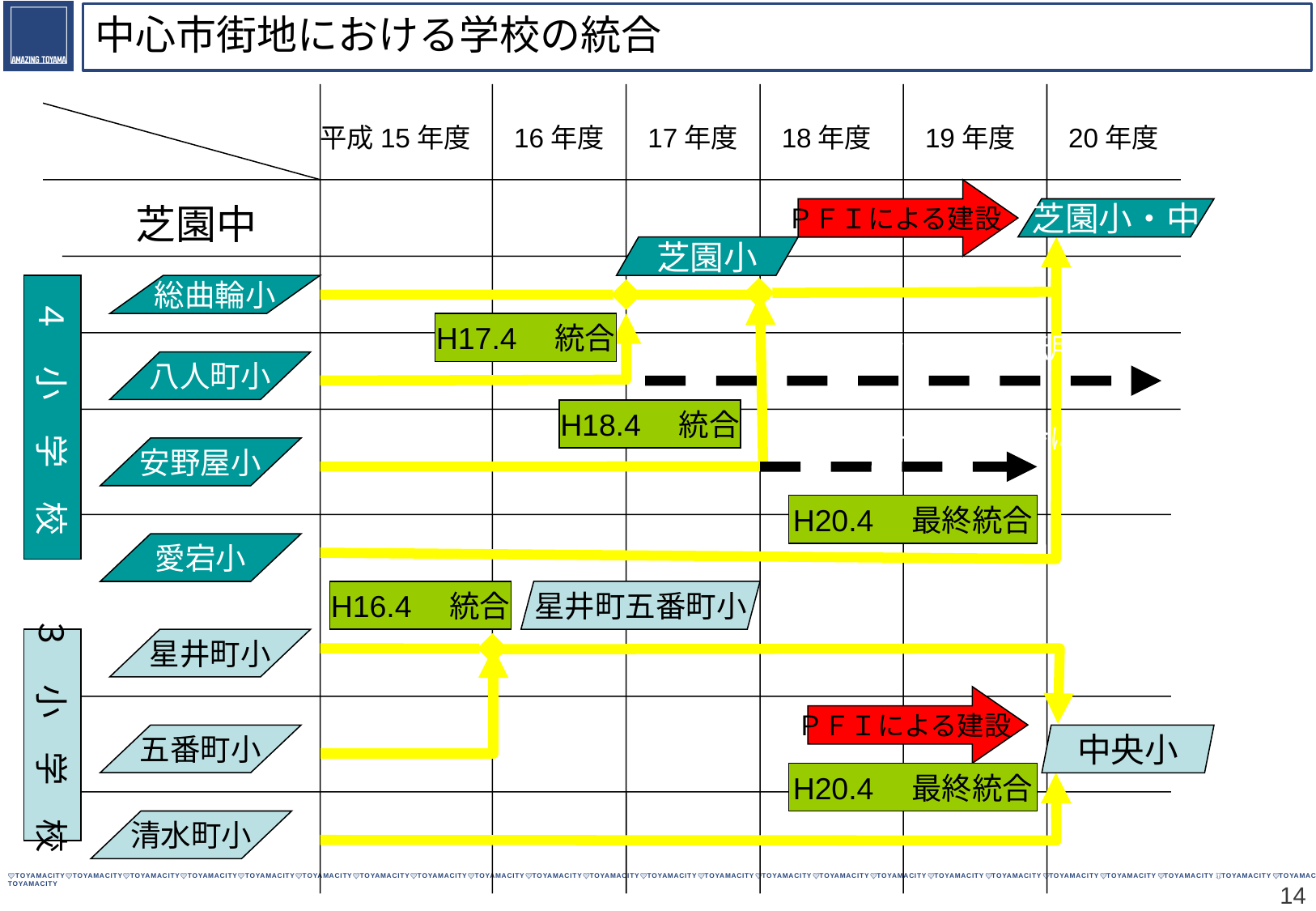

# 中心市街地における学校の統合

平成15年度
16年度
17年度
18年度
19年度
20年度

ＰＦＩによる建設
芝園中
芝園小・中
芝園小

４　小　学　校
総曲輪小

H17.4　統合
教育センター等に転用

八人町小

H18.4　統合

芝園中一時移転校舎に転用
安野屋小

H20.4　最終統合

愛宕小
H16.4　統合
星井町五番町小
３　小　学　校
星井町小

ＰＦＩによる建設

五番町小
中央小
H20.4　最終統合

清水町小